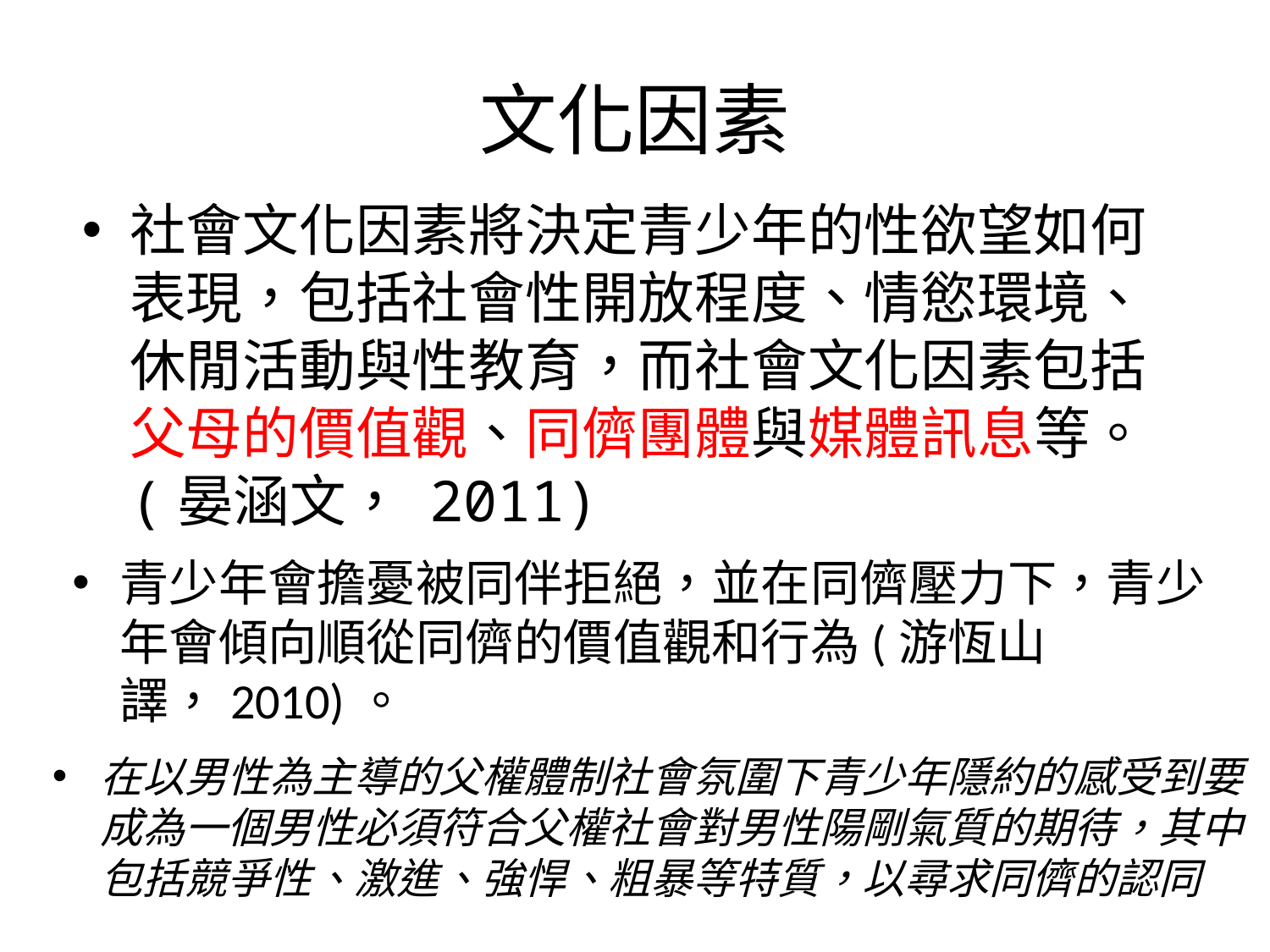

# 文化因素
社會文化因素將決定青少年的性欲望如何表現，包括社會性開放程度、情慾環境、休閒活動與性教育，而社會文化因素包括父母的價值觀、同儕團體與媒體訊息等。(晏涵文， 2011)
青少年會擔憂被同伴拒絕，並在同儕壓力下，青少年會傾向順從同儕的價值觀和行為(游恆山譯，2010)。
在以男性為主導的父權體制社會氛圍下青少年隱約的感受到要成為一個男性必須符合父權社會對男性陽剛氣質的期待，其中包括競爭性、激進、強悍、粗暴等特質，以尋求同儕的認同